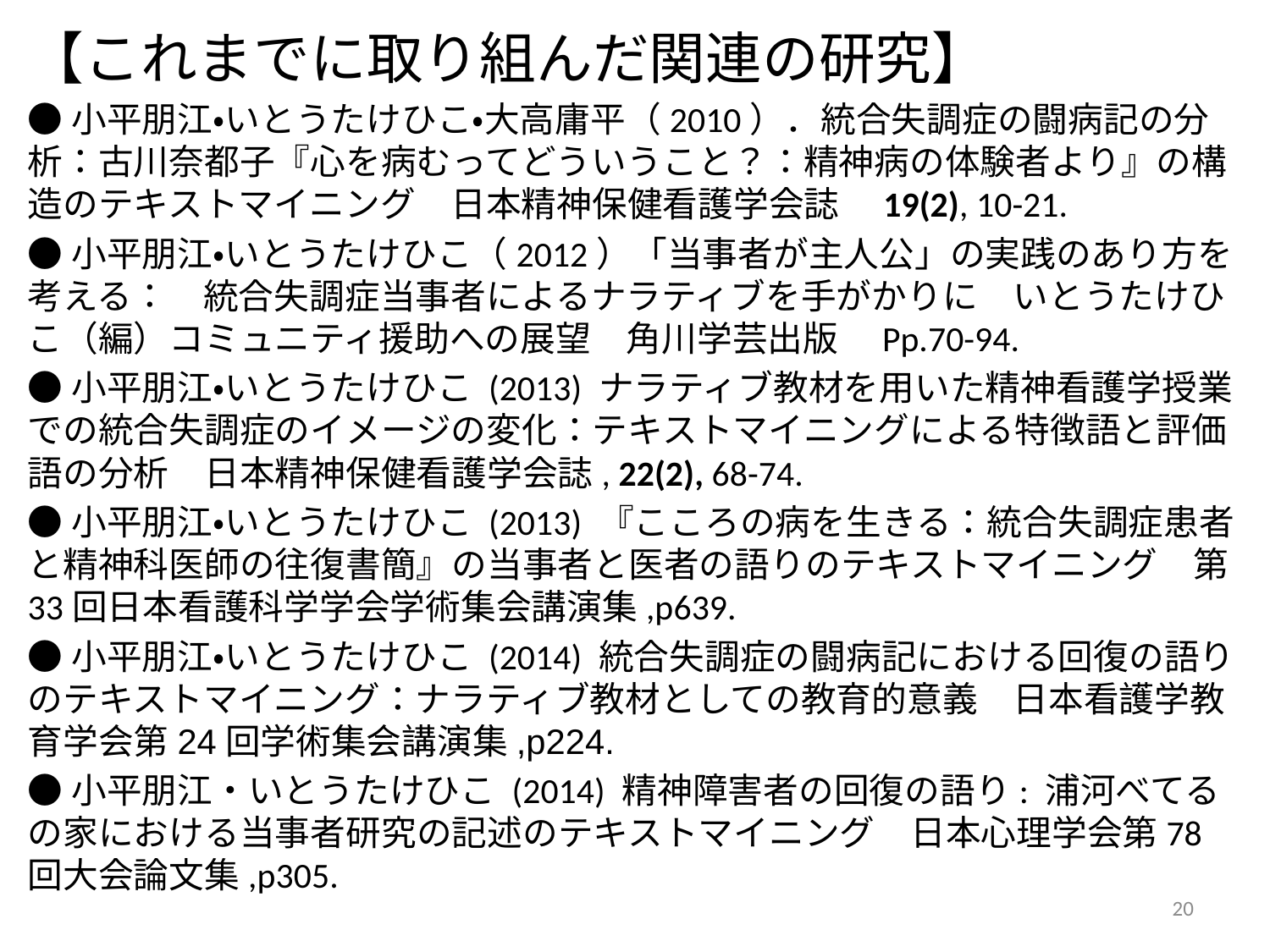

【これまでに取り組んだ関連の研究】
●小平朋江・いとうたけひこ・大高庸平（2010）．統合失調症の闘病記の分析：古川奈都子『心を病むってどういうこと？：精神病の体験者より』の構造のテキストマイニング　日本精神保健看護学会誌　19(2), 10-21.
●小平朋江・いとうたけひこ（2012）「当事者が主人公」の実践のあり方を考える：　統合失調症当事者によるナラティブを手がかりに　いとうたけひこ（編）コミュニティ援助への展望　角川学芸出版　Pp.70-94.
●小平朋江・いとうたけひこ (2013) ナラティブ教材を用いた精神看護学授業での統合失調症のイメージの変化：テキストマイニングによる特徴語と評価語の分析　日本精神保健看護学会誌, 22(2), 68-74.
●小平朋江・いとうたけひこ (2013) 『こころの病を生きる：統合失調症患者と精神科医師の往復書簡』の当事者と医者の語りのテキストマイニング　第33回日本看護科学学会学術集会講演集,p639.
●小平朋江・いとうたけひこ (2014) 統合失調症の闘病記における回復の語りのテキストマイニング：ナラティブ教材としての教育的意義　日本看護学教育学会第24回学術集会講演集,p224.
●小平朋江・いとうたけひこ (2014) 精神障害者の回復の語り: 浦河べてるの家における当事者研究の記述のテキストマイニング　日本心理学会第78回大会論文集,p305.

20